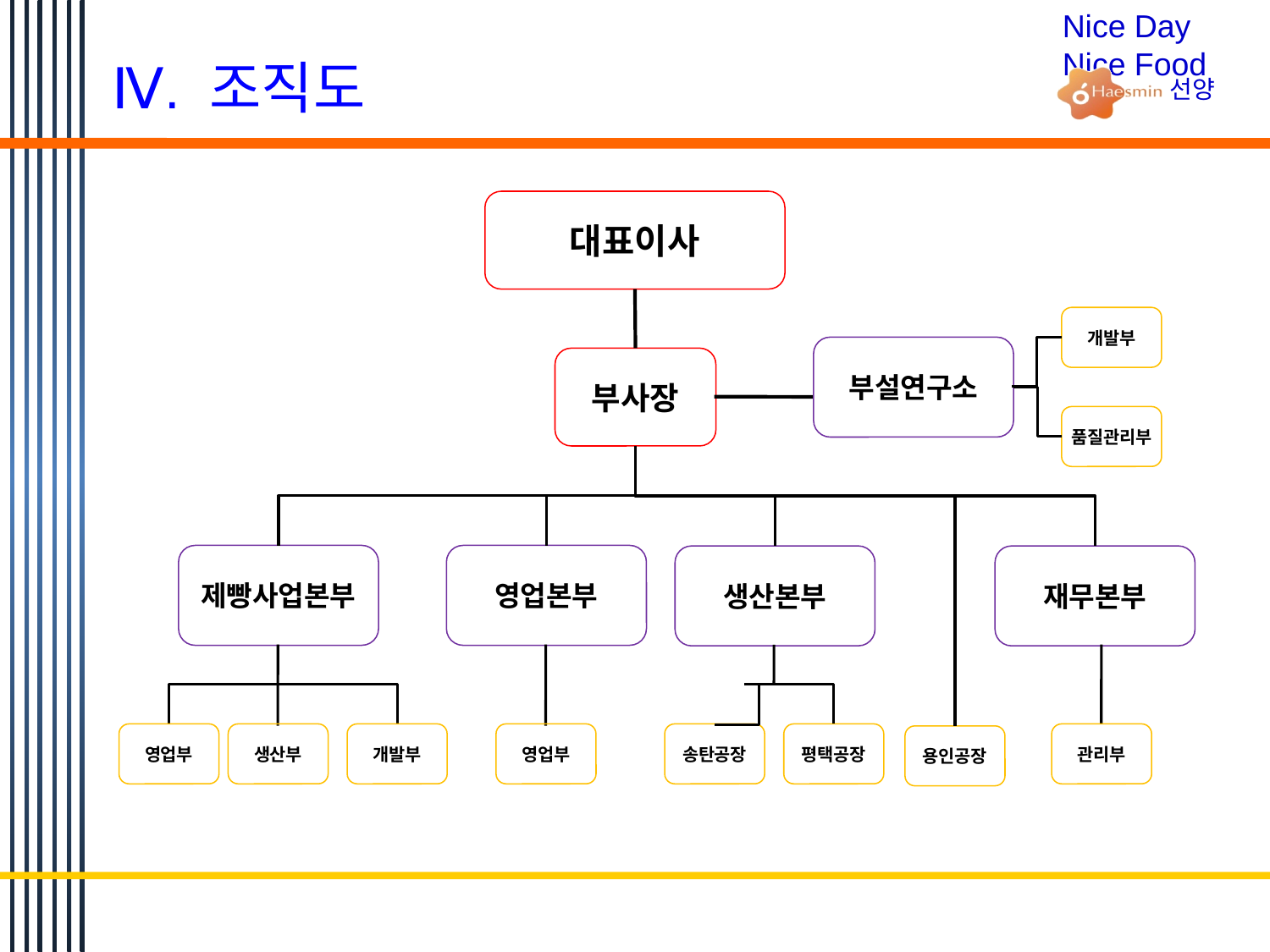

Ⅳ. 조직도
대표이사
개발부
부설연구소
부사장
품질관리부
제빵사업본부
영업본부
생산본부
재무본부
영업부
생산부
개발부
영업부
송탄공장
평택공장
관리부
용인공장